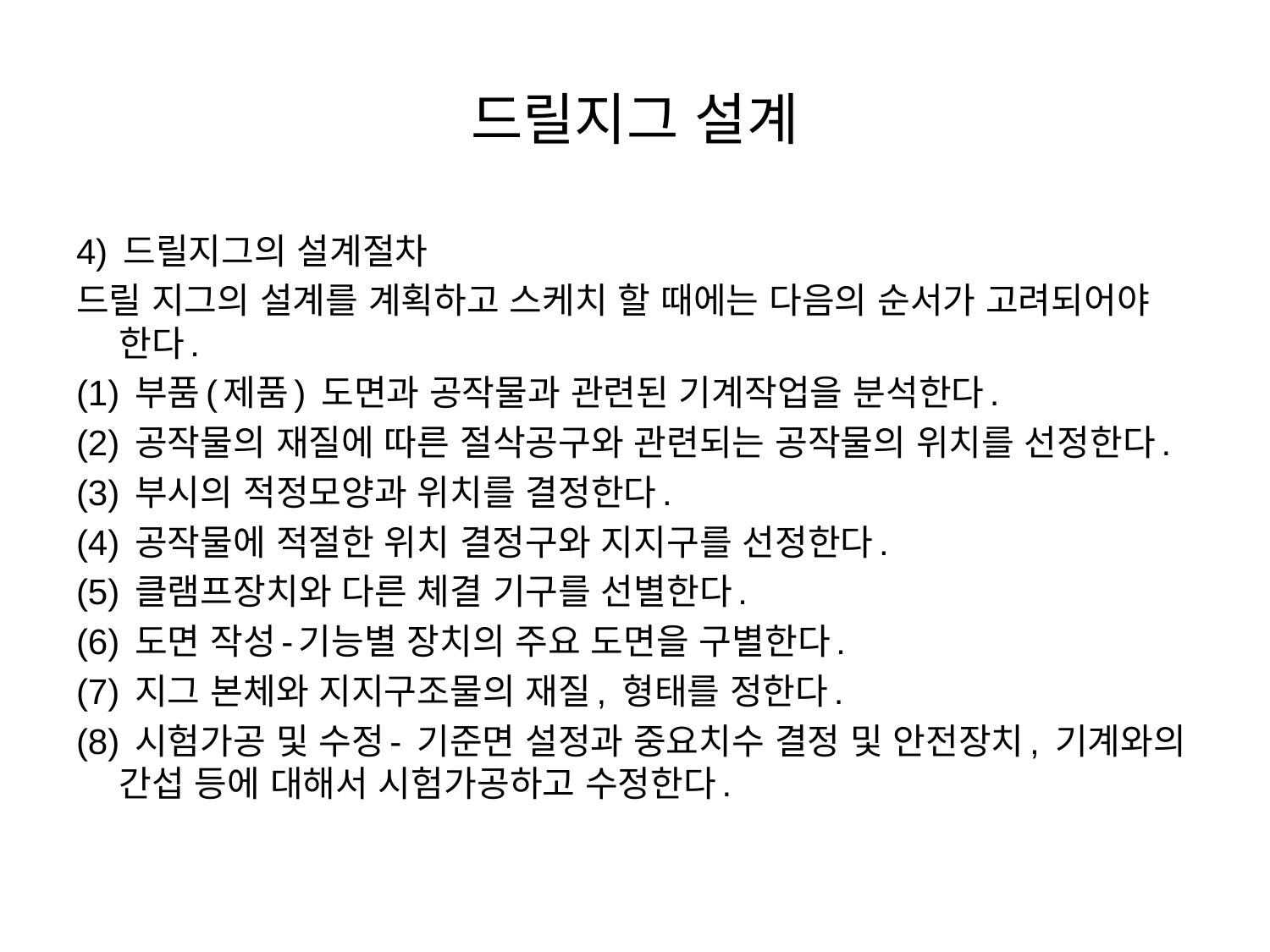

# 드릴지그 설계
4) 드릴지그의 설계절차
드릴 지그의 설계를 계획하고 스케치 할 때에는 다음의 순서가 고려되어야 한다.
(1) 부품(제품) 도면과 공작물과 관련된 기계작업을 분석한다.
(2) 공작물의 재질에 따른 절삭공구와 관련되는 공작물의 위치를 선정한다.
(3) 부시의 적정모양과 위치를 결정한다.
(4) 공작물에 적절한 위치 결정구와 지지구를 선정한다.
(5) 클램프장치와 다른 체결 기구를 선별한다.
(6) 도면 작성-기능별 장치의 주요 도면을 구별한다.
(7) 지그 본체와 지지구조물의 재질, 형태를 정한다.
(8) 시험가공 및 수정- 기준면 설정과 중요치수 결정 및 안전장치, 기계와의 간섭 등에 대해서 시험가공하고 수정한다.